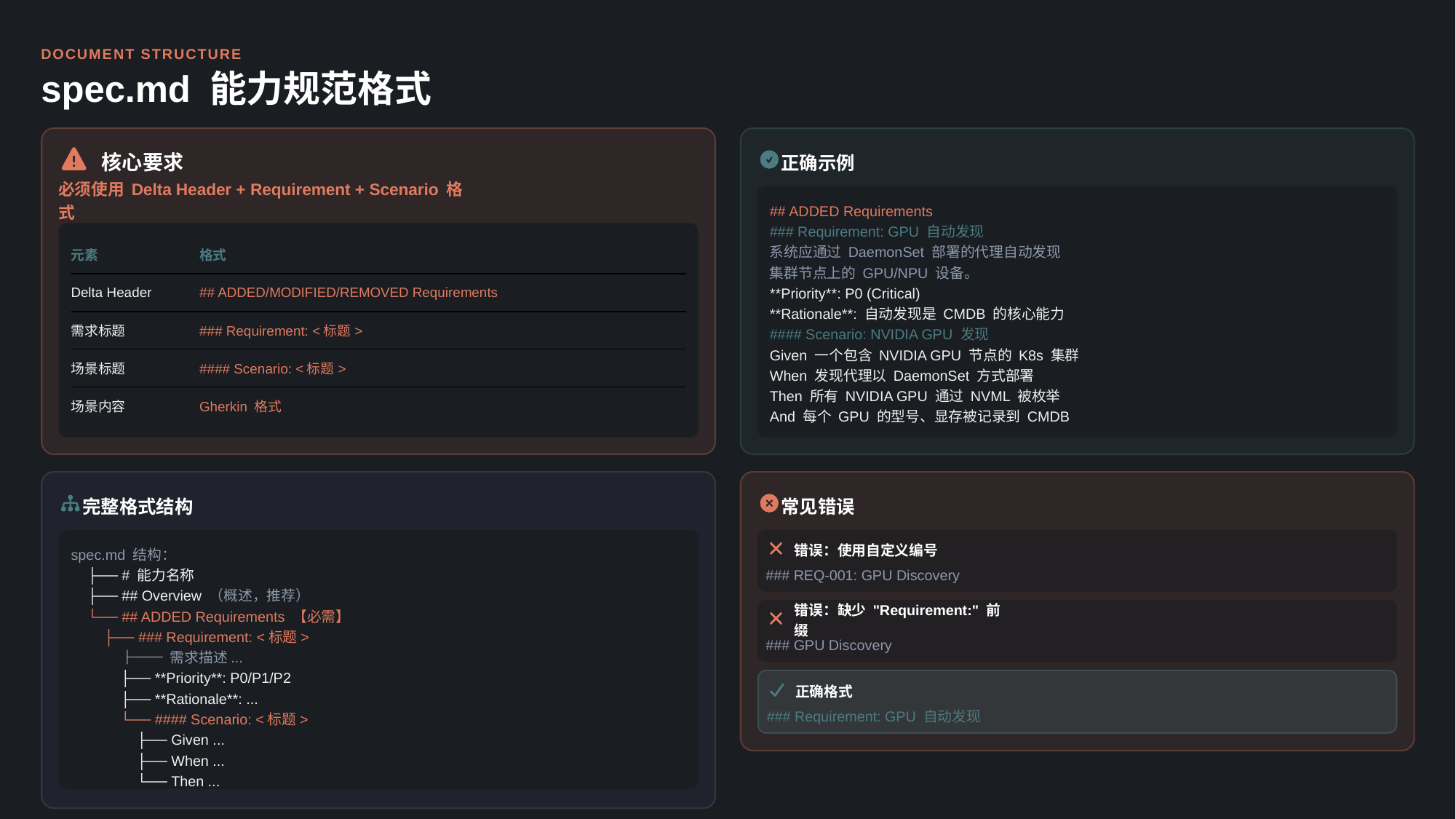

DOCUMENT STRUCTURE
spec.md 能力规范格式

核心要求
正确示例

必须使用 Delta Header + Requirement + Scenario 格式
## ADDED Requirements
### Requirement: GPU 自动发现

| 元素 | 格式 |
| --- | --- |
| Delta Header | ## ADDED/MODIFIED/REMOVED Requirements |
| 需求标题 | ### Requirement: <标题> |
| 场景标题 | #### Scenario: <标题> |
| 场景内容 | Gherkin 格式 |
系统应通过 DaemonSet 部署的代理自动发现
集群节点上的 GPU/NPU 设备。
**Priority**: P0 (Critical)
**Rationale**: 自动发现是 CMDB 的核心能力
#### Scenario: NVIDIA GPU 发现
Given 一个包含 NVIDIA GPU 节点的 K8s 集群
When 发现代理以 DaemonSet 方式部署
Then 所有 NVIDIA GPU 通过 NVML 被枚举
And 每个 GPU 的型号、显存被记录到 CMDB

完整格式结构
常见错误

错误：使用自定义编号

spec.md 结构：
├── # 能力名称
### REQ-001: GPU Discovery
├── ## Overview （概述，推荐）

└── ## ADDED Requirements 【必需】
错误：缺少 "Requirement:" 前缀

├── ### Requirement: <标题>
### GPU Discovery
├── 需求描述...
├── **Priority**: P0/P1/P2

正确格式

├── **Rationale**: ...
### Requirement: GPU 自动发现
└── #### Scenario: <标题>
├── Given ...
├── When ...
└── Then ...